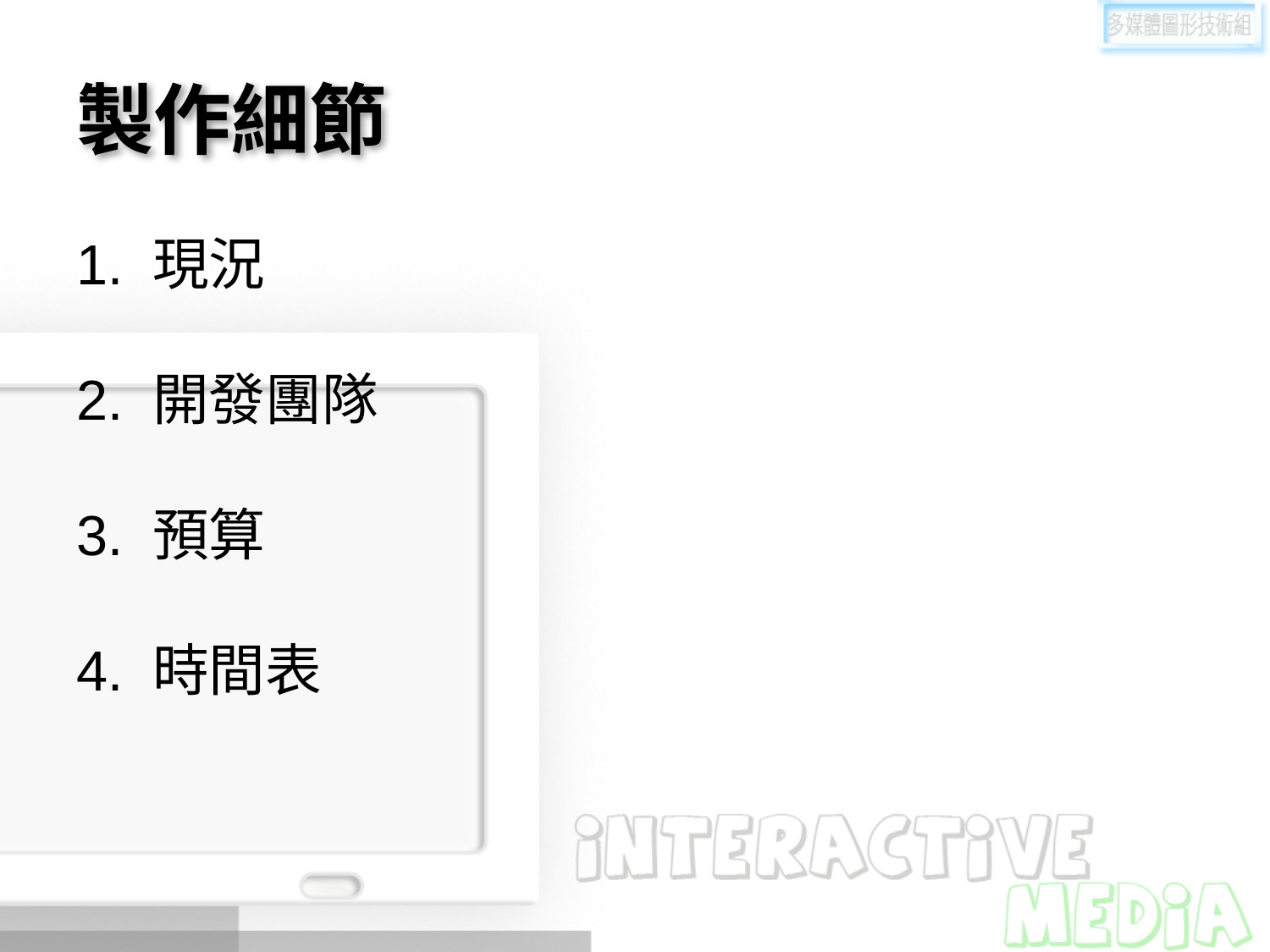

# 製作細節
1. 現況 
2. 開發團隊 
3. 預算 
4. 時間表